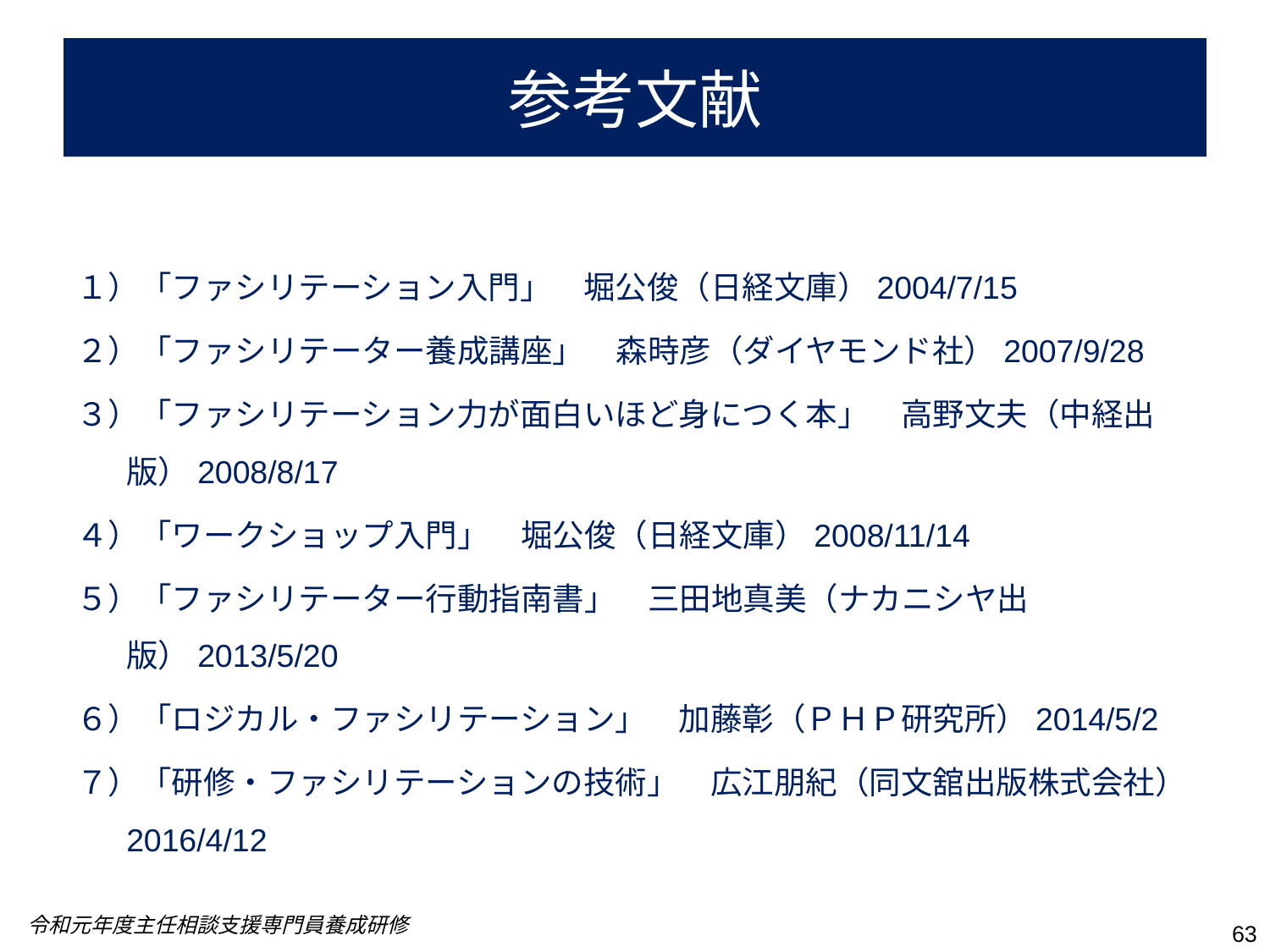

# 参考文献
１）「ファシリテーション入門」　堀公俊（日経文庫）2004/7/15
２）「ファシリテーター養成講座」　森時彦（ダイヤモンド社）2007/9/28
３）「ファシリテーション力が面白いほど身につく本」　高野文夫（中経出版）2008/8/17
４）「ワークショップ入門」　堀公俊（日経文庫）2008/11/14
５）「ファシリテーター行動指南書」　三田地真美（ナカニシヤ出版）2013/5/20
６）「ロジカル・ファシリテーション」　加藤彰（ＰＨＰ研究所）2014/5/2
７）「研修・ファシリテーションの技術」　広江朋紀（同文舘出版株式会社）2016/4/12

令和元年度主任相談支援専門員養成研修
63